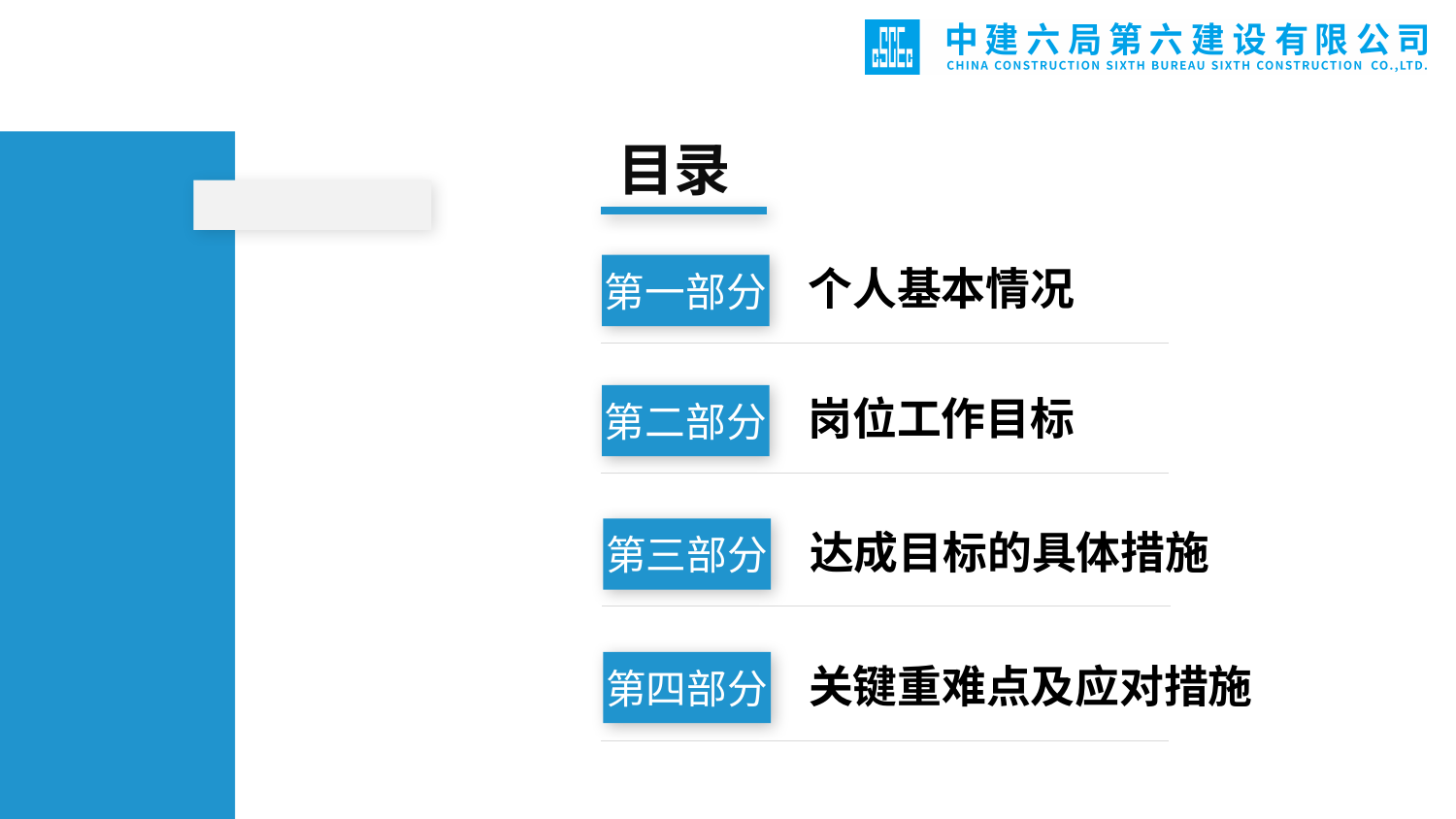

目录

个人基本情况
第一部分
岗位工作目标
第二部分
达成目标的具体措施
第三部分
关键重难点及应对措施
第四部分